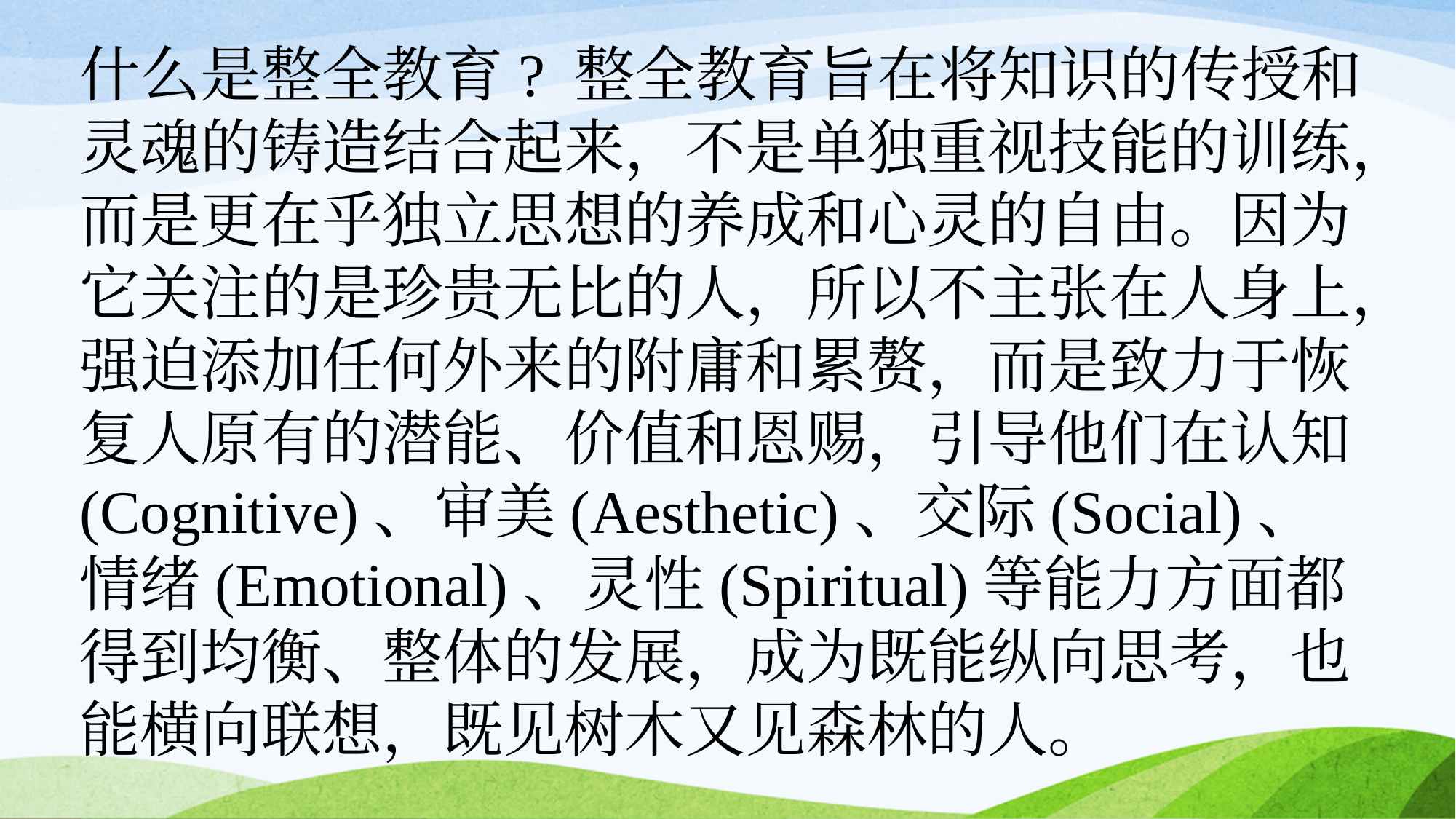

什么是整全教育? 整全教育旨在将知识的传授和灵魂的铸造结合起来，不是单独重视技能的训练，而是更在乎独立思想的养成和心灵的自由。因为它关注的是珍贵无比的人，所以不主张在人身上，强迫添加任何外来的附庸和累赘，而是致力于恢复人原有的潜能、价值和恩赐，引导他们在认知(Cognitive)、审美(Aesthetic)、交际(Social)、情绪(Emotional)、灵性(Spiritual)等能力方面都得到均衡、整体的发展，成为既能纵向思考，也能横向联想，既见树木又见森林的人。